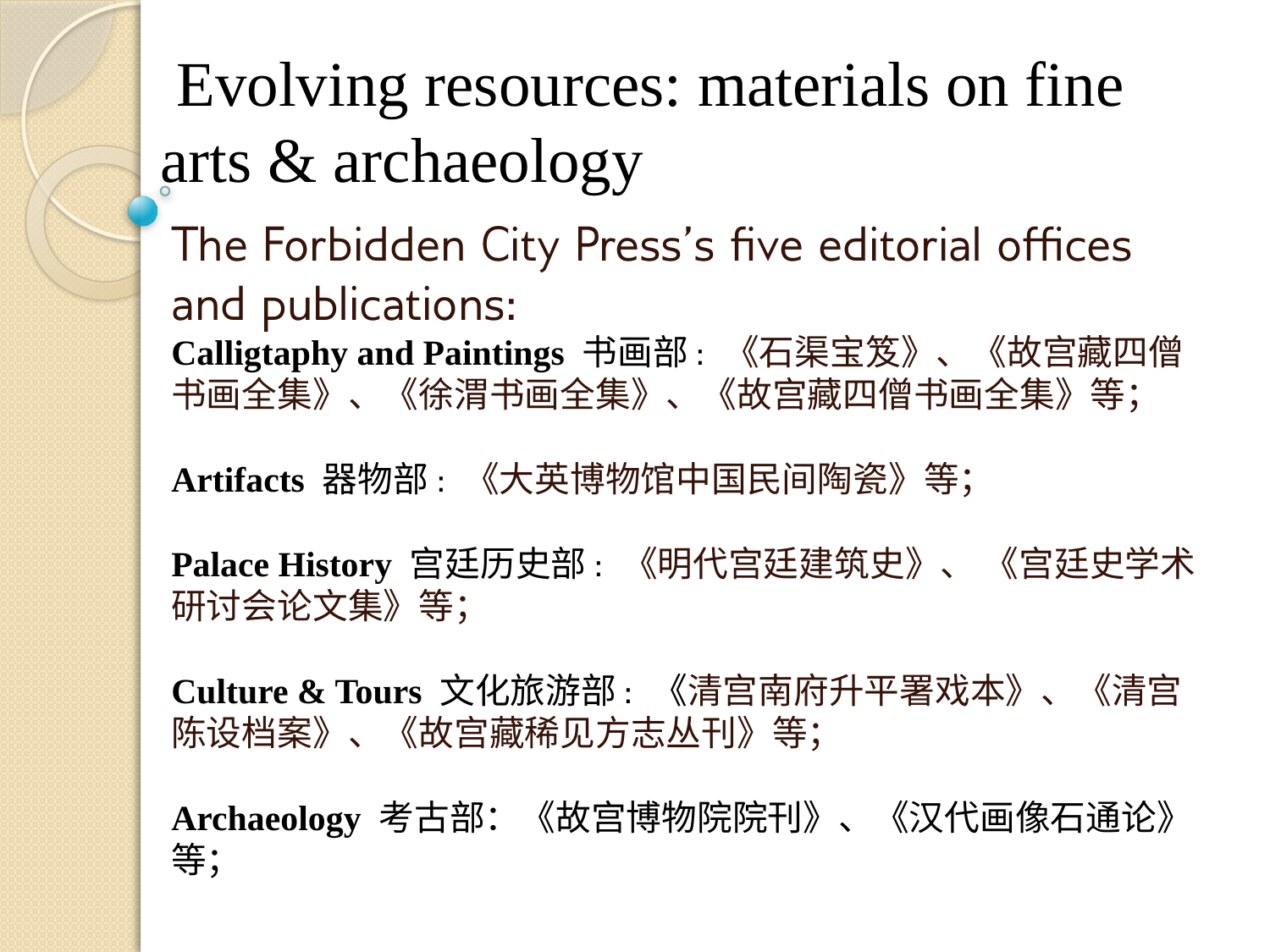

# Evolving resources: materials on fine arts & archaeology
The Forbidden City Press’s five editorial offices and publications:
Calligtaphy and Paintings 书画部: 《石渠宝笈》、《故宫藏四僧书画全集》、《徐渭书画全集》、《故宫藏四僧书画全集》等；

Artifacts 器物部: 《大英博物馆中国民间陶瓷》等；

Palace History 宫廷历史部: 《明代宫廷建筑史》、 《宫廷史学术研讨会论文集》等；

Culture & Tours 文化旅游部: 《清宫南府升平署戏本》、《清宫陈设档案》、《故宫藏稀见方志丛刊》等；

Archaeology 考古部：《故宫博物院院刊》、《汉代画像石通论》等；